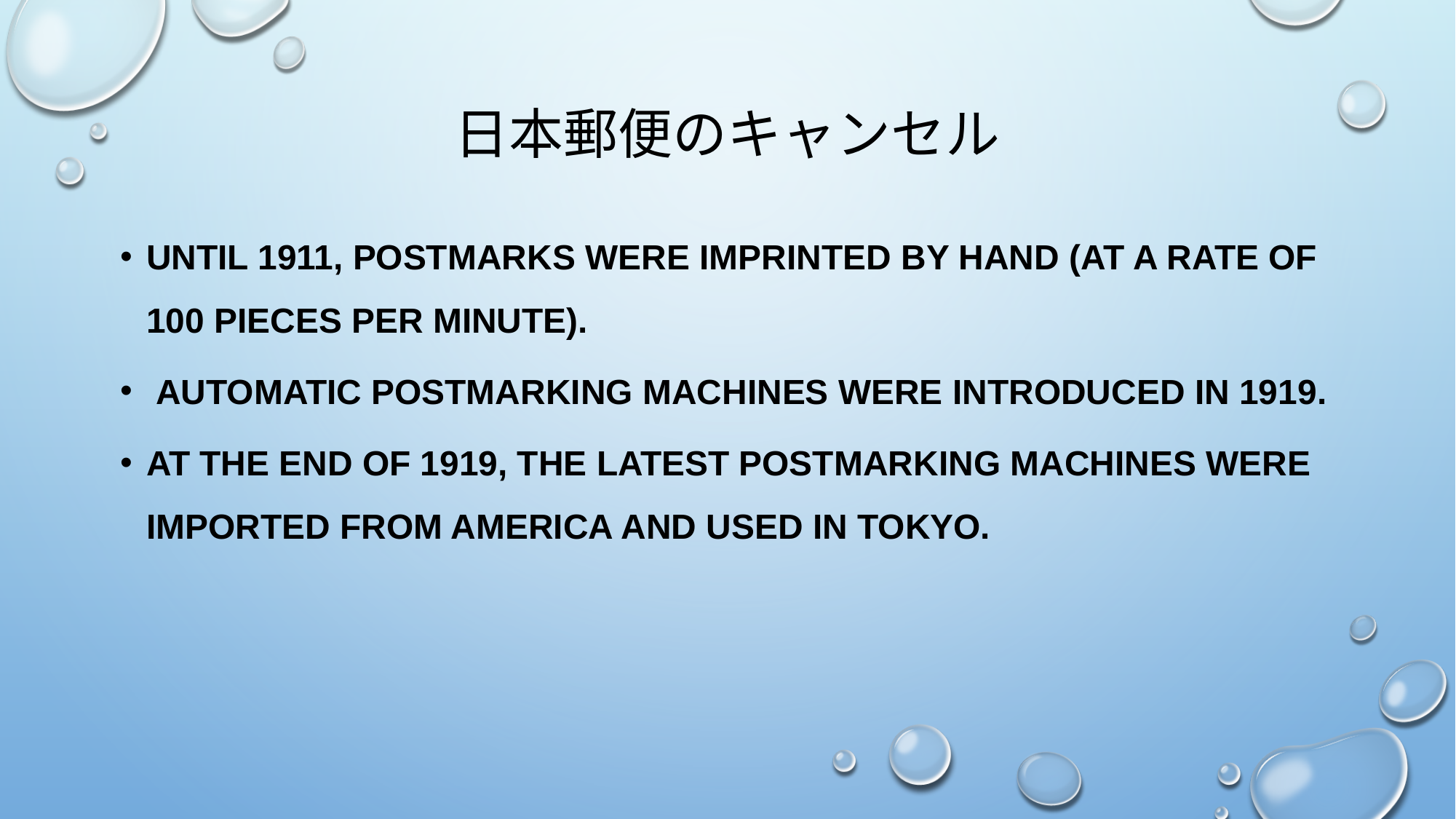

# 日本郵便のキャンセル
Until 1911, postmarks were imprinted by hand (at a rate of 100 pieces per minute).
 Automatic postmarking machines were introduced in 1919.
At the end of 1919, the latest postmarking machines were imported from America and used in Tokyo.